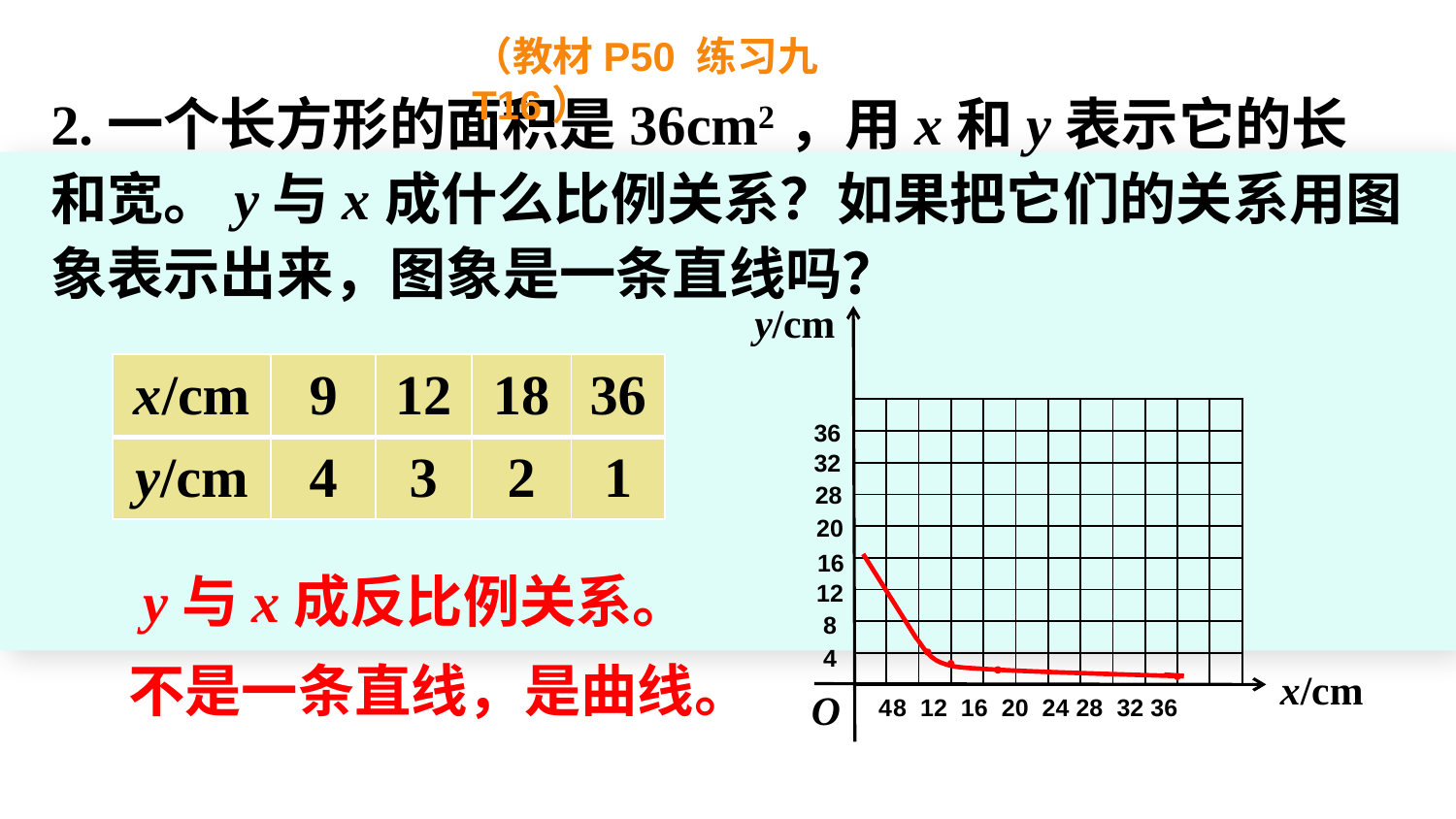

（教材P50 练习九T16）
2.一个长方形的面积是36cm2，用x和y表示它的长和宽。y与x成什么比例关系？如果把它们的关系用图象表示出来，图象是一条直线吗？
y/cm
x/cm
O
36
32
28
20
16

12
8
4

4
8  12  16  20  24 28  32 36

| x/cm | 9 | 12 | 18 | 36 |
| --- | --- | --- | --- | --- |
| y/cm | 4 | 3 | 2 | 1 |
|  |  |  |  |  |  |  |  |  |  |  |  |
| --- | --- | --- | --- | --- | --- | --- | --- | --- | --- | --- | --- |
|  |  |  |  |  |  |  |  |  |  |  |  |
|  |  |  |  |  |  |  |  |  |  |  |  |
|  |  |  |  |  |  |  |  |  |  |  |  |
|  |  |  |  |  |  |  |  |  |  |  |  |
|  |  |  |  |  |  |  |  |  |  |  |  |
|  |  |  |  |  |  |  |  |  |  |  |  |
|  |  |  |  |  |  |  |  |  |  |  |  |
|  |  |  |  |  |  |  |  |  |  |  |  |
www.youyi100.com
y与x成反比例关系。
不是一条直线，是曲线。